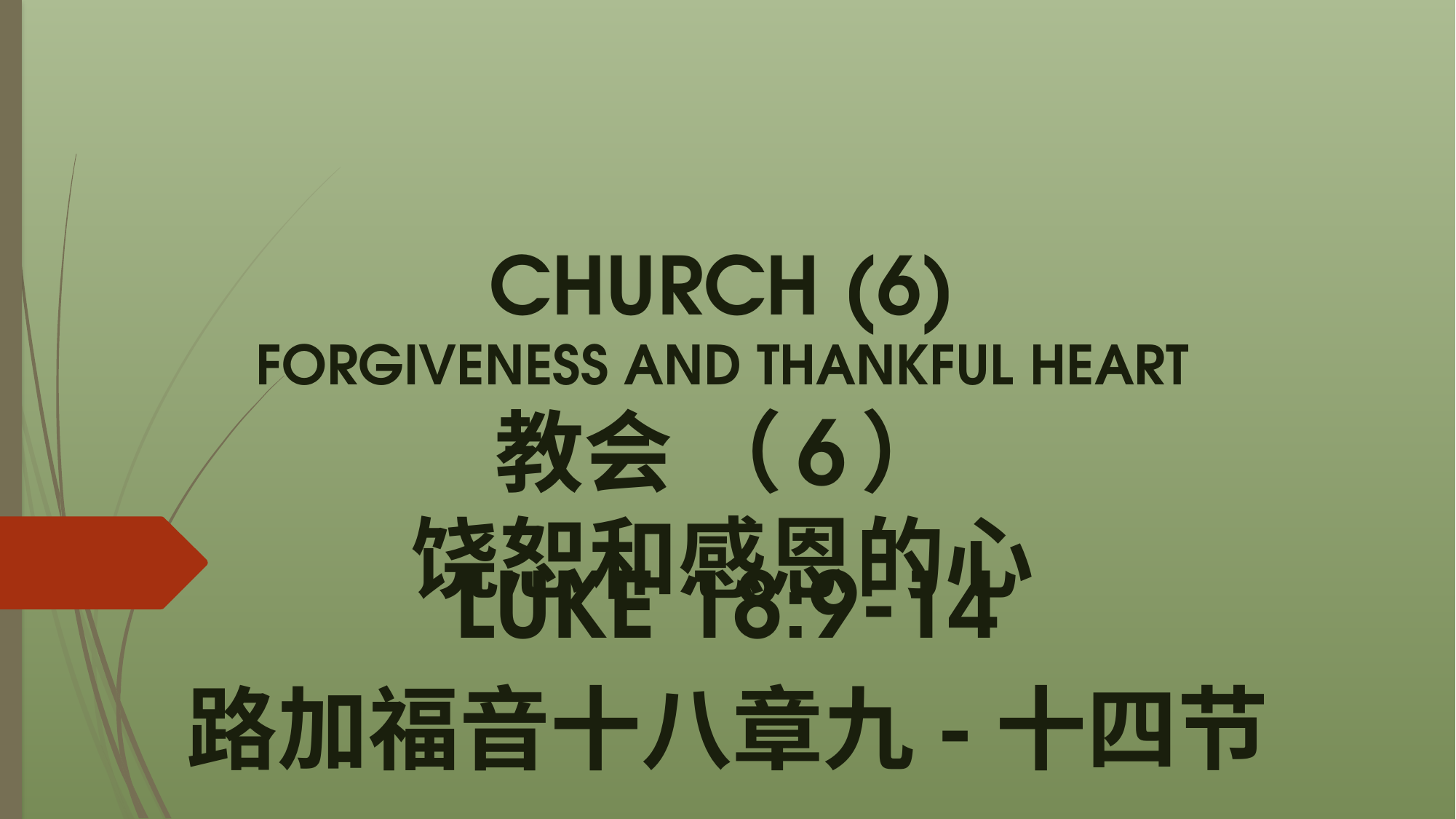

# CHURCH (6) FORGIVENESS AND THANKFUL HEART 教会 （6） 饶恕和感恩的心
LUKE 18:9-14
路加福音十八章九-十四节